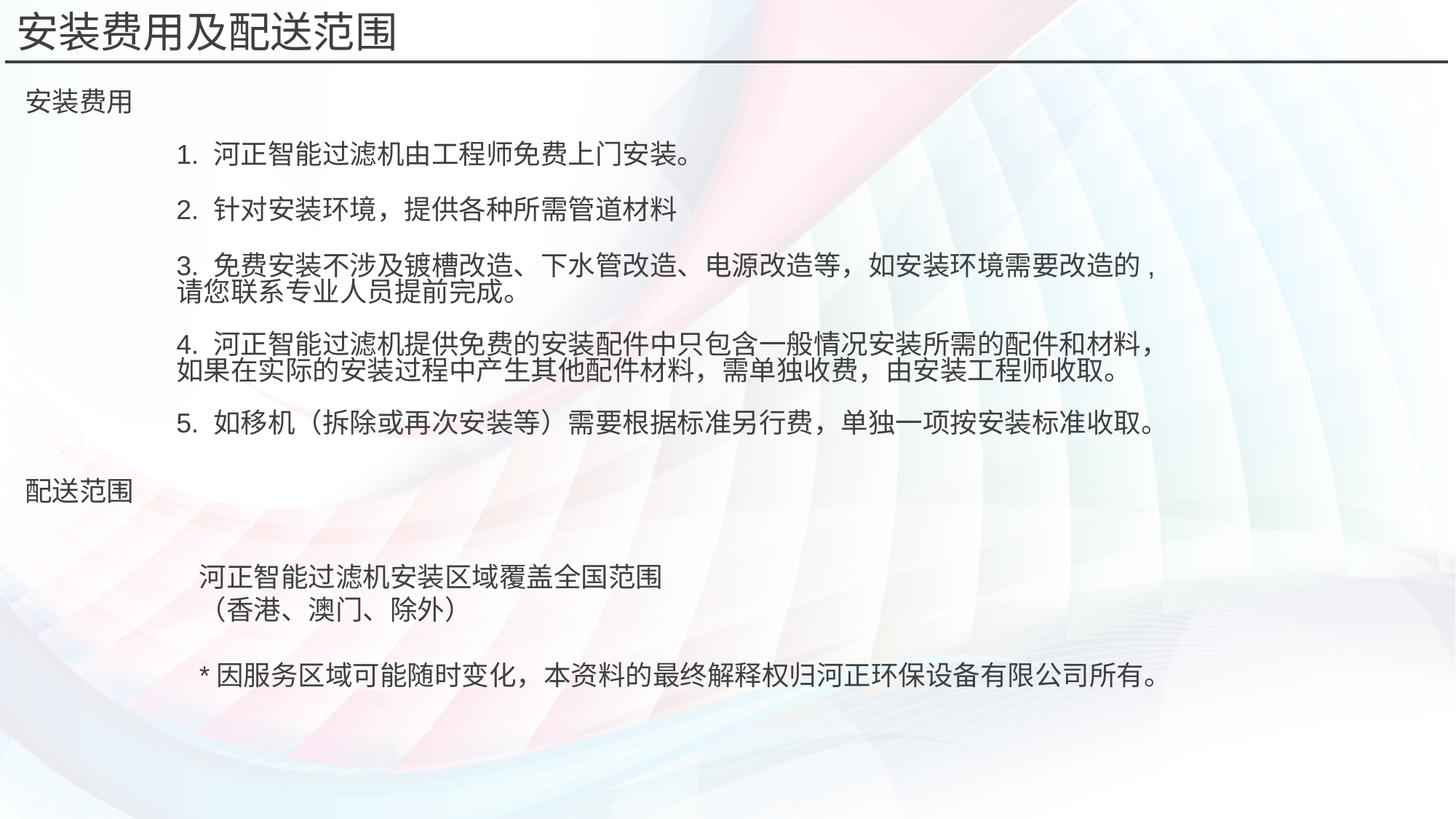

安装费用及配送范围
安装费用

1. 河正智能过滤机由工程师免费上门安装。

2. 针对安装环境，提供各种所需管道材料

3. 免费安装不涉及镀槽改造、下水管改造、电源改造等，如安装环境需要改造的, 请您联系专业人员提前完成。

4. 河正智能过滤机提供免费的安装配件中只包含一般情况安装所需的配件和材料，如果在实际的安装过程中产生其他配件材料，需单独收费，由安装工程师收取。

5. 如移机（拆除或再次安装等）需要根据标准另行费，单独一项按安装标准收取。
配送范围
河正智能过滤机安装区域覆盖全国范围
（香港、澳门、除外）

*因服务区域可能随时变化，本资料的最终解释权归河正环保设备有限公司所有。